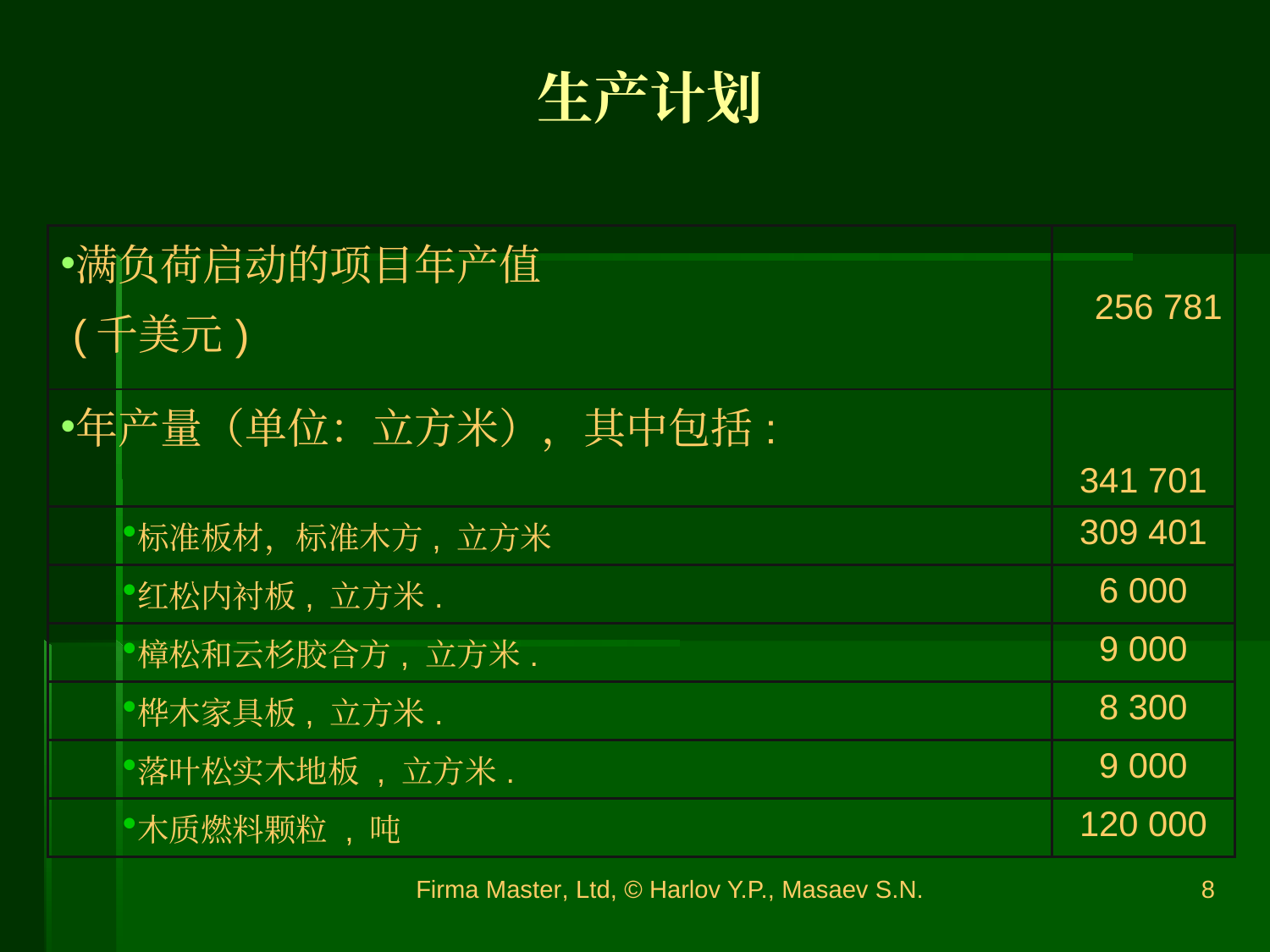

生产计划
| 满负荷启动的项目年产值 (千美元) | 256 781 |
| --- | --- |
| 年产量（单位：立方米），其中包括: | 341 701 |
| 标准板材，标准木方, 立方米 | 309 401 |
| 红松内衬板, 立方米. | 6 000 |
| 樟松和云杉胶合方, 立方米. | 9 000 |
| 桦木家具板, 立方米. | 8 300 |
| 落叶松实木地板 , 立方米. | 9 000 |
| 木质燃料颗粒 , 吨 | 120 000 |
Firma Master, Ltd, © Harlov Y.P., Masaev S.N.
8